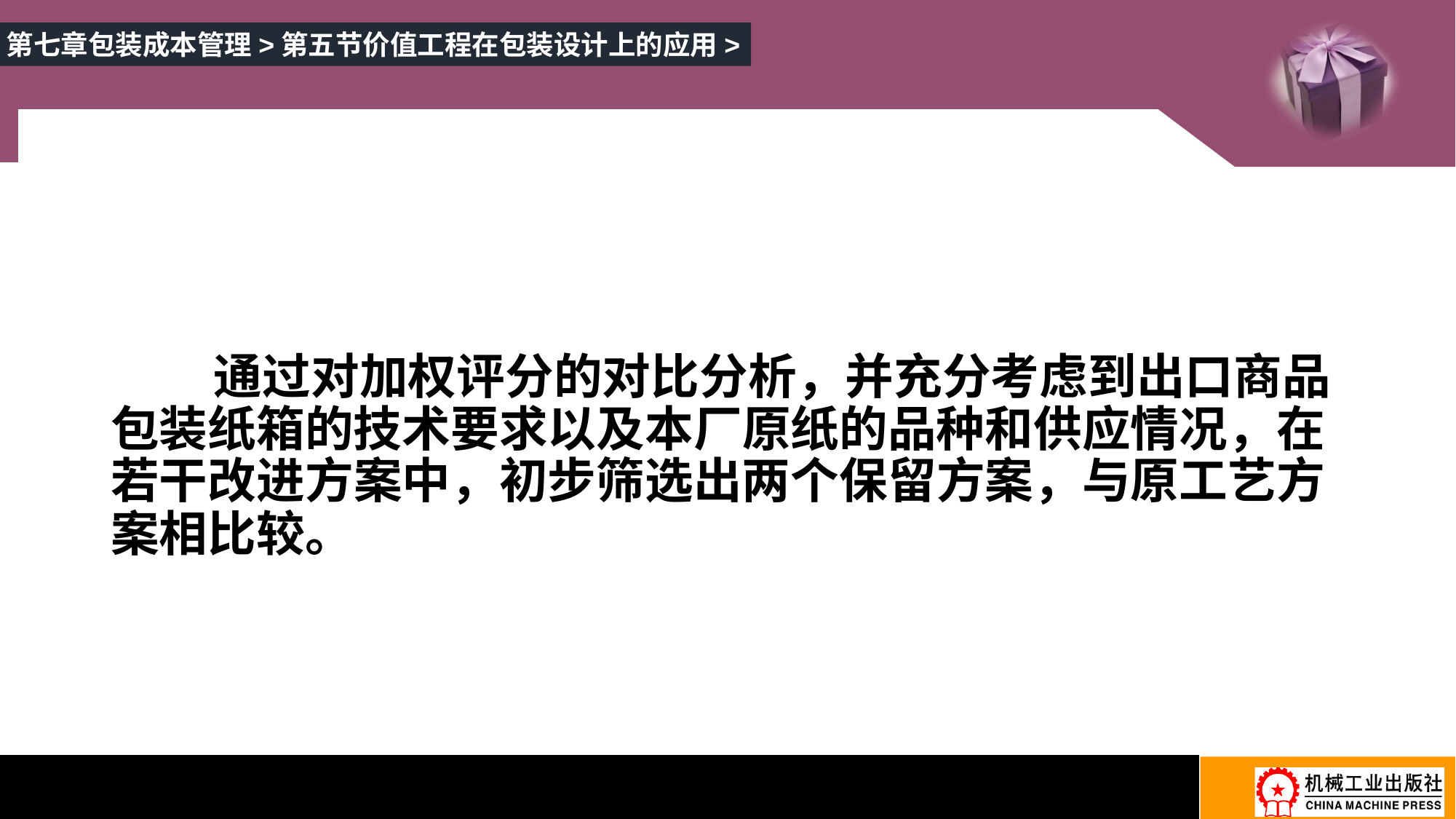

第七章包装成本管理>第五节价值工程在包装设计上的应用>
# 通过对加权评分的对比分析，并充分考虑到出口商品包装纸箱的技术要求以及本厂原纸的品种和供应情况，在若干改进方案中，初步筛选出两个保留方案，与原工艺方案相比较。